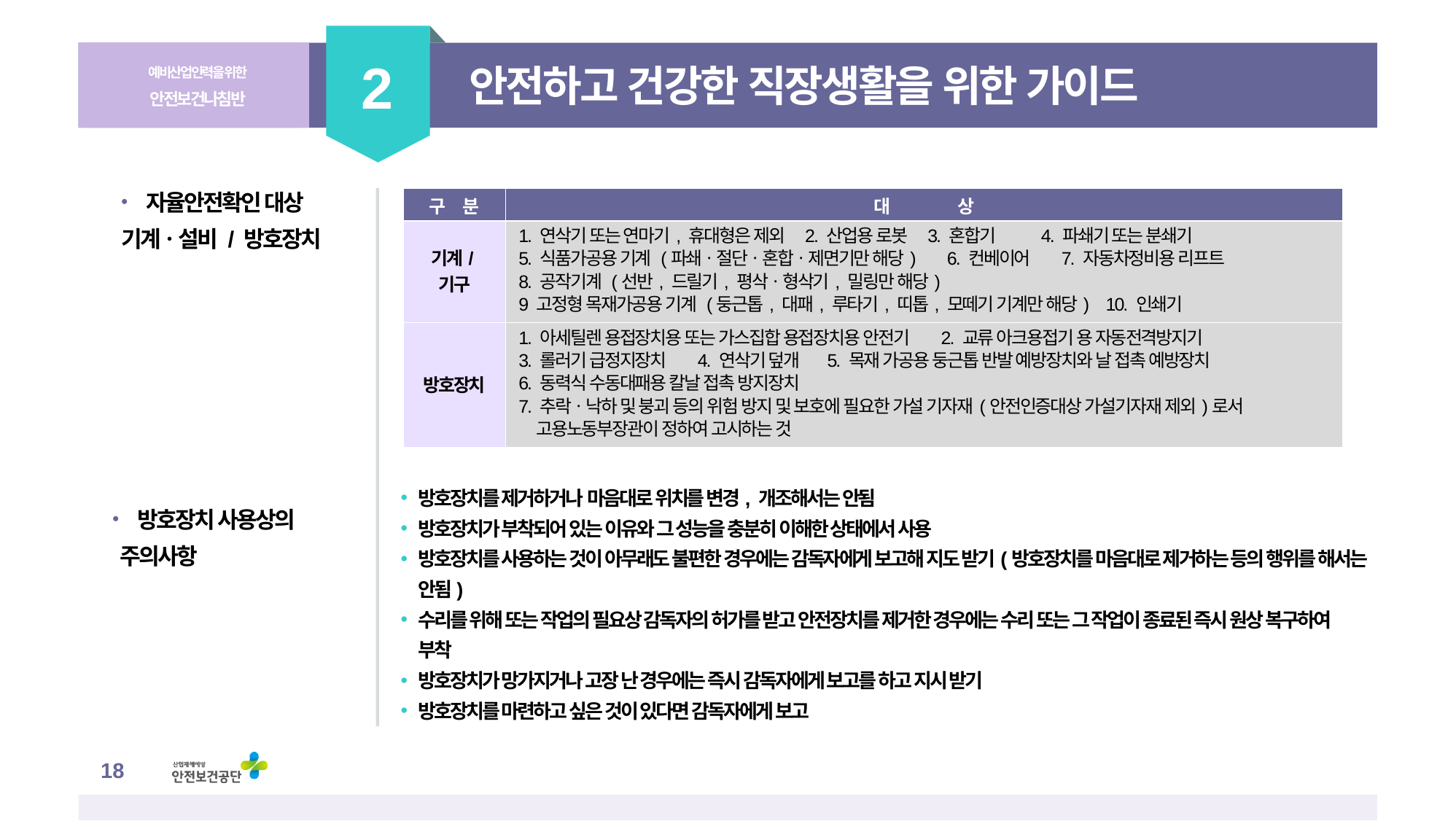

2
예비산업인력을 위한
안전보건나침반
안전하고 건강한 직장생활을 위한 가이드
• 자율안전확인 대상
  기계ㆍ설비 / 방호장치
| 구 분 | 대 상 |
| --- | --- |
| 기계/기구 | 1. 연삭기 또는 연마기, 휴대형은 제외 2. 산업용 로봇 3. 혼합기 4. 파쇄기 또는 분쇄기 5. 식품가공용 기계 (파쇄ㆍ절단ㆍ혼합ㆍ제면기만 해당) 6. 컨베이어 7. 자동차정비용 리프트 8. 공작기계 (선반, 드릴기, 평삭ㆍ형삭기, 밀링만 해당) 9 고정형 목재가공용 기계 (둥근톱, 대패, 루타기, 띠톱, 모떼기 기계만 해당) 10. 인쇄기 |
| 방호장치 | 1. 아세틸렌 용접장치용 또는 가스집합 용접장치용 안전기 2. 교류 아크용접기 용 자동전격방지기 3. 롤러기 급정지장치 4. 연삭기 덮개 5. 목재 가공용 둥근톱 반발 예방장치와 날 접촉 예방장치 6. 동력식 수동대패용 칼날 접촉 방지장치 7. 추락ㆍ낙하 및 붕괴 등의 위험 방지 및 보호에 필요한 가설 기자재(안전인증대상 가설기자재 제외)로서 고용노동부장관이 정하여 고시하는 것 |
방호장치를 제거하거나 마음대로 위치를 변경, 개조해서는 안됨
방호장치가 부착되어 있는 이유와 그 성능을 충분히 이해한 상태에서 사용
방호장치를 사용하는 것이 아무래도 불편한 경우에는 감독자에게 보고해 지도 받기(방호장치를 마음대로 제거하는 등의 행위를 해서는 안됨)
수리를 위해 또는 작업의 필요상 감독자의 허가를 받고 안전장치를 제거한 경우에는 수리 또는 그 작업이 종료된 즉시 원상 복구하여 부착
방호장치가 망가지거나 고장 난 경우에는 즉시 감독자에게 보고를 하고 지시 받기
방호장치를 마련하고 싶은 것이 있다면 감독자에게 보고
• 방호장치 사용상의
  주의사항